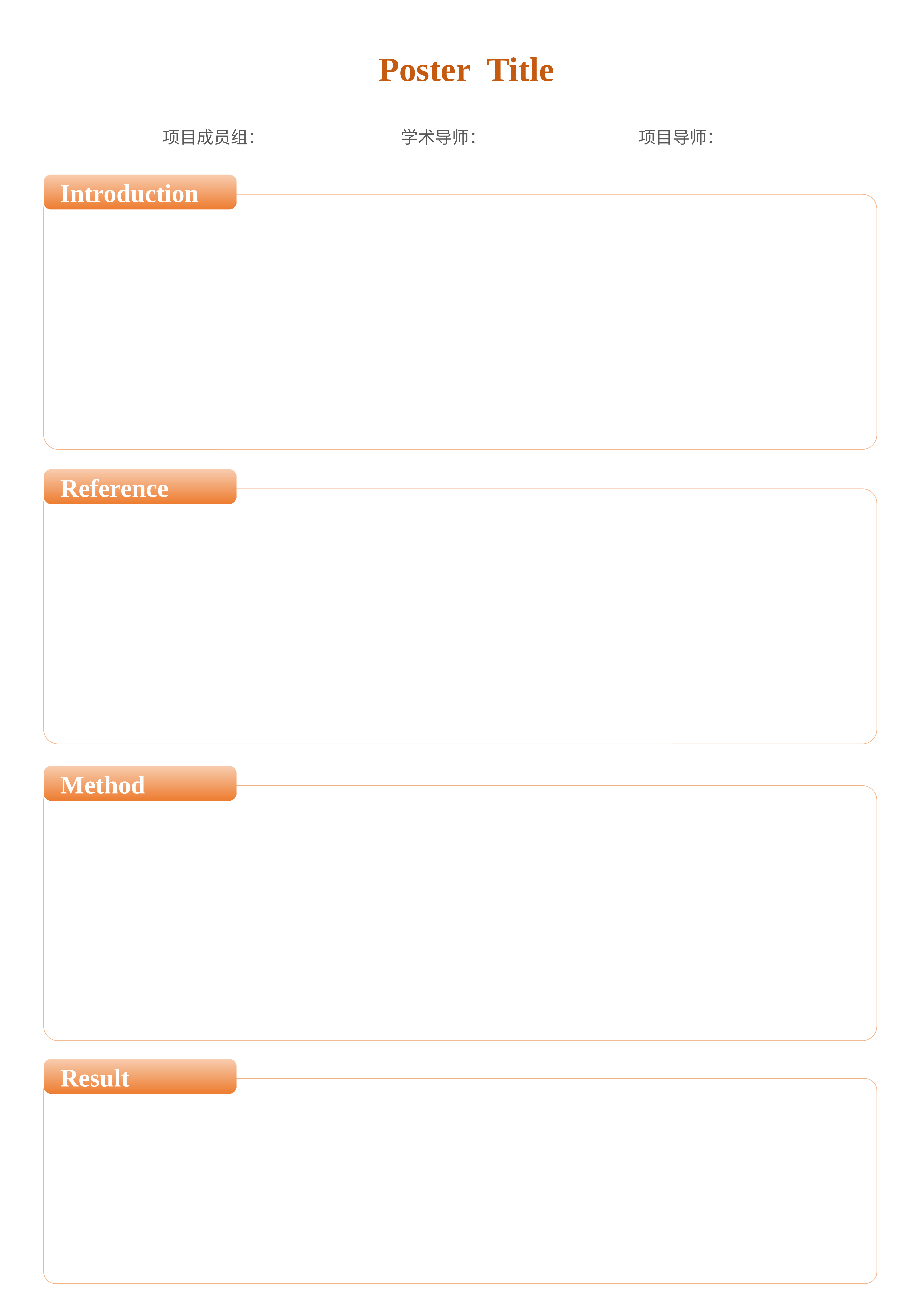

Poster  Title
项目成员组：
学术导师：
项目导师：
  Introduction

  Reference

  Method

  Result